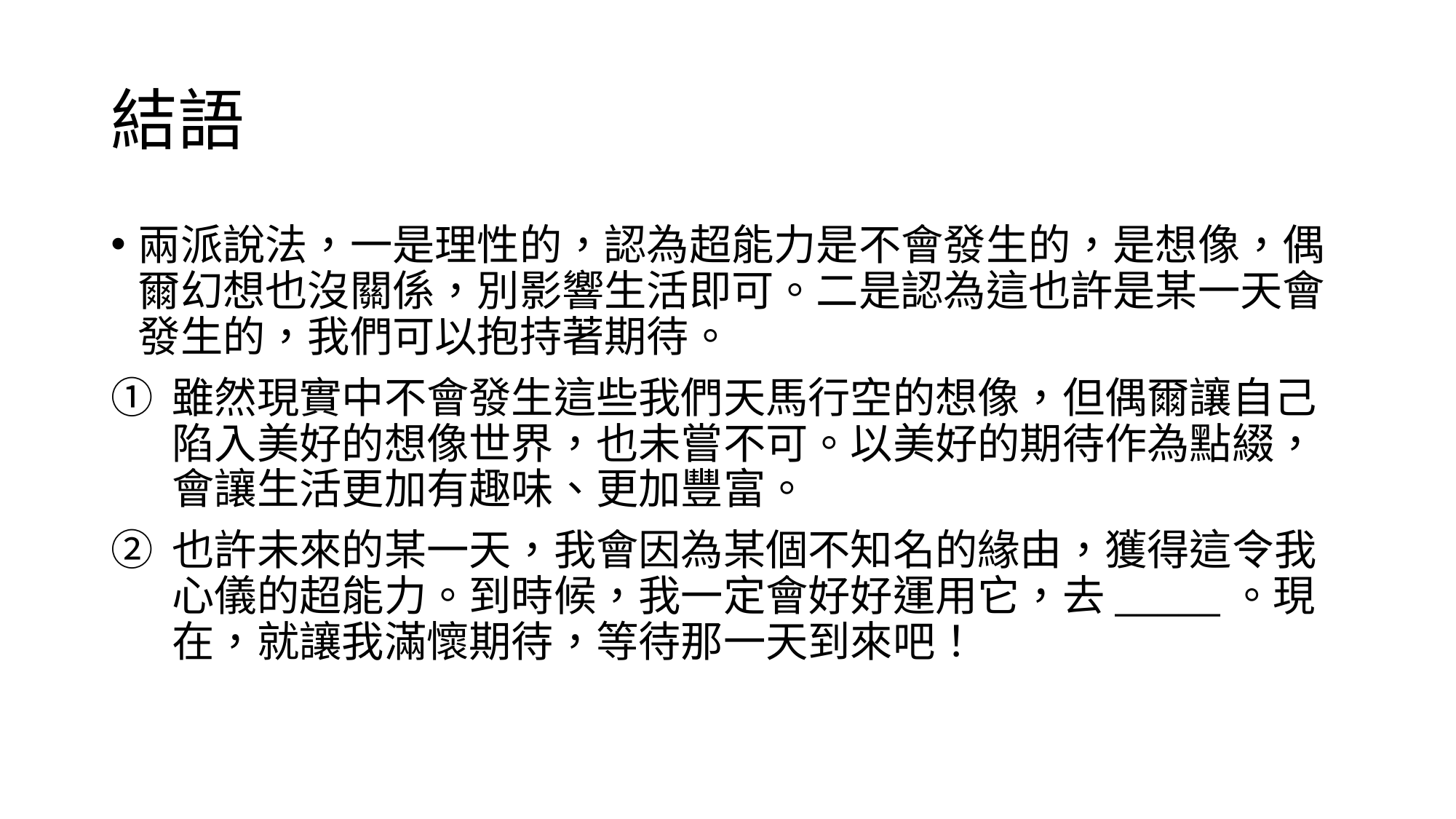

# 結語
兩派說法，一是理性的，認為超能力是不會發生的，是想像，偶爾幻想也沒關係，別影響生活即可。二是認為這也許是某一天會發生的，我們可以抱持著期待。
雖然現實中不會發生這些我們天馬行空的想像，但偶爾讓自己陷入美好的想像世界，也未嘗不可。以美好的期待作為點綴，會讓生活更加有趣味、更加豐富。
也許未來的某一天，我會因為某個不知名的緣由，獲得這令我心儀的超能力。到時候，我一定會好好運用它，去_____。現在，就讓我滿懷期待，等待那一天到來吧！